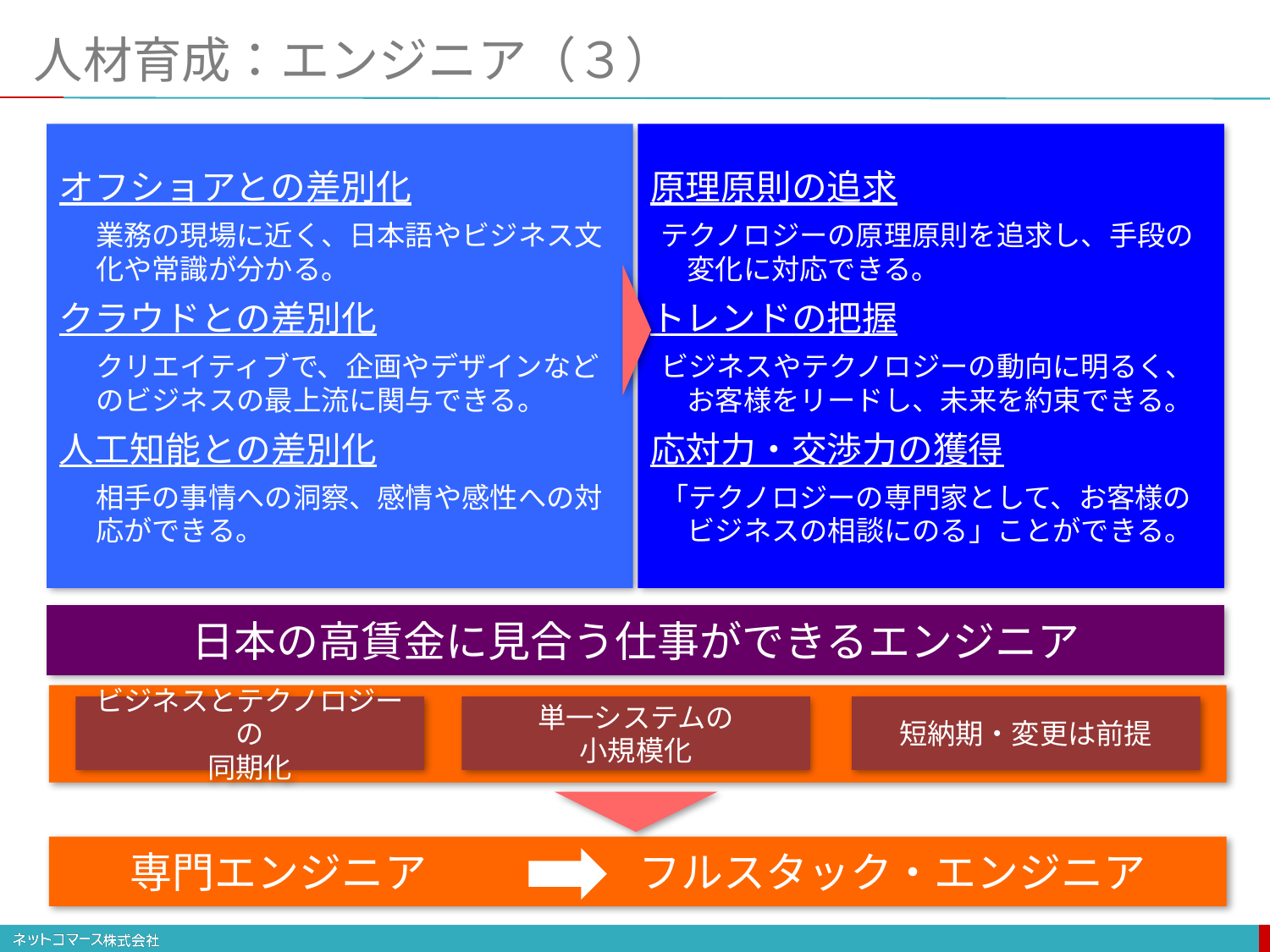

# 人材育成：エンジニア（３）
オフショアとの差別化
業務の現場に近く、日本語やビジネス文化や常識が分かる。
クラウドとの差別化
クリエイティブで、企画やデザインなどのビジネスの最上流に関与できる。
人工知能との差別化
相手の事情への洞察、感情や感性への対応ができる。
原理原則の追求
テクノロジーの原理原則を追求し、手段の変化に対応できる。
トレンドの把握
ビジネスやテクノロジーの動向に明るく、お客様をリードし、未来を約束できる。
応対力・交渉力の獲得
「テクノロジーの専門家として、お客様のビジネスの相談にのる」ことができる。

日本の高賃金に見合う仕事ができるエンジニア

ビジネスとテクノロジーの
同期化
単一システムの
小規模化
短納期・変更は前提

専門エンジニア　　　　　フルスタック・エンジニア